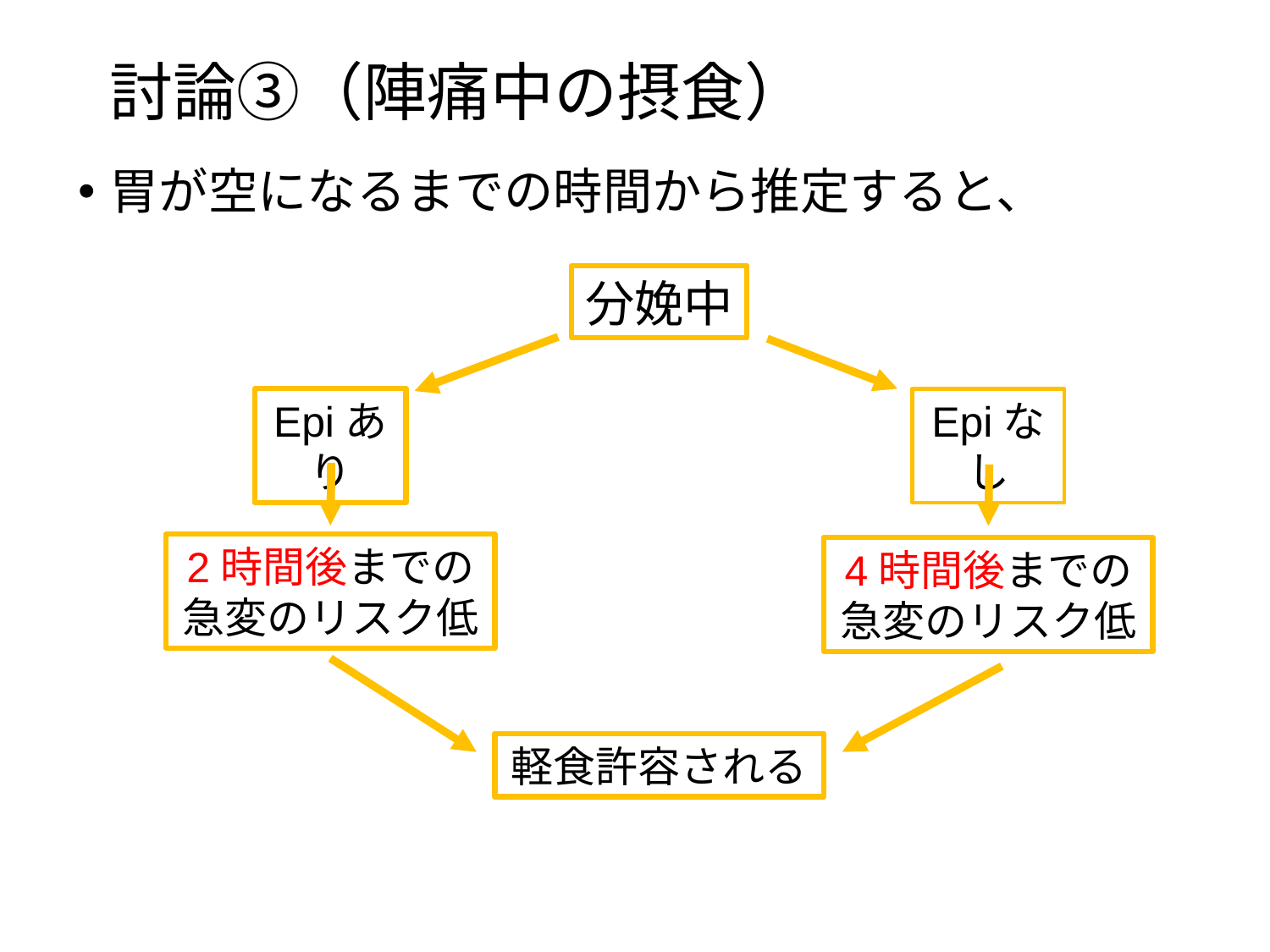

# 討論③（陣痛中の摂食）
胃が空になるまでの時間から推定すると、

分娩中
Epiなし
Epiあり
2時間後までの急変のリスク低
4時間後までの急変のリスク低
軽食許容される